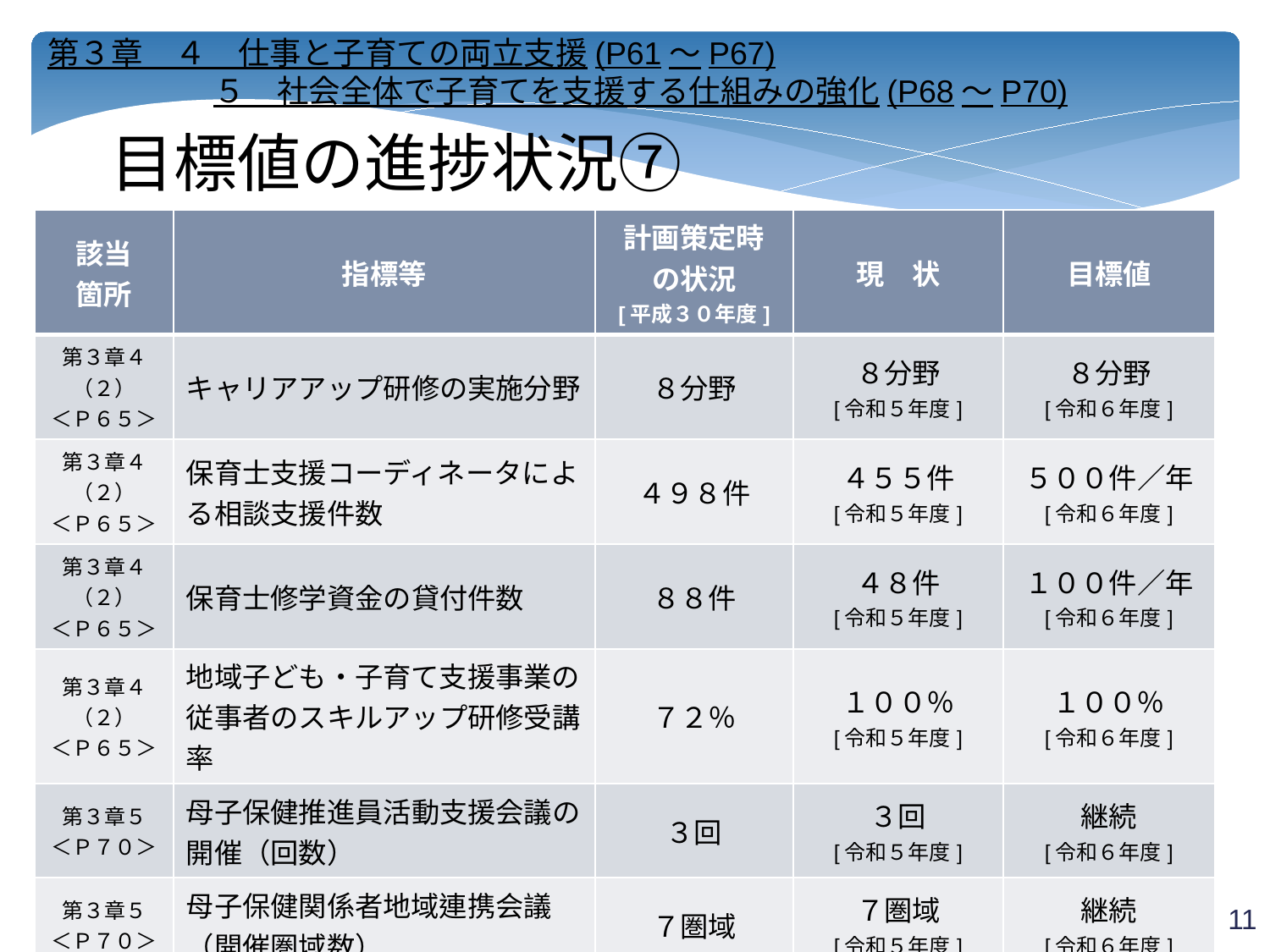

第３章　４　仕事と子育ての両立支援(P61～P67)
　　　　　 ５　社会全体で子育てを支援する仕組みの強化(P68～P70)
目標値の進捗状況⑦
| 該当 箇所 | 指標等 | 計画策定時 の状況 [平成３０年度] | 現　状 | 目標値 |
| --- | --- | --- | --- | --- |
| 第３章４（２） ＜Ｐ６５＞ | キャリアアップ研修の実施分野 | ８分野 | ８分野 [令和５年度] | ８分野 [令和６年度] |
| 第３章４（２） ＜Ｐ６５＞ | 保育士支援コーディネータによる相談支援件数 | ４９８件 | ４５５件 [令和５年度] | ５００件／年 [令和６年度] |
| 第３章４（２） ＜Ｐ６５＞ | 保育士修学資金の貸付件数 | ８８件 | ４８件 [令和５年度] | １００件／年 [令和６年度] |
| 第３章４（２） ＜Ｐ６５＞ | 地域子ども・子育て支援事業の従事者のスキルアップ研修受講率 | ７２％ | １００％ [令和５年度] | １００％ [令和６年度] |
| 第３章５ ＜Ｐ７０＞ | 母子保健推進員活動支援会議の開催（回数） | ３回 | ３回 [令和５年度] | 継続 [令和６年度] |
| 第３章５ ＜Ｐ７０＞ | 母子保健関係者地域連携会議（開催圏域数） | ７圏域 | ７圏域 [令和５年度] | 継続 [令和６年度] |
| 第３章５ ＜Ｐ７０＞ | SNSを活用した子育て情報の発信 | － | 運用開始済 [令和２年１２月] | 運用開始 [令和３年度] |
11